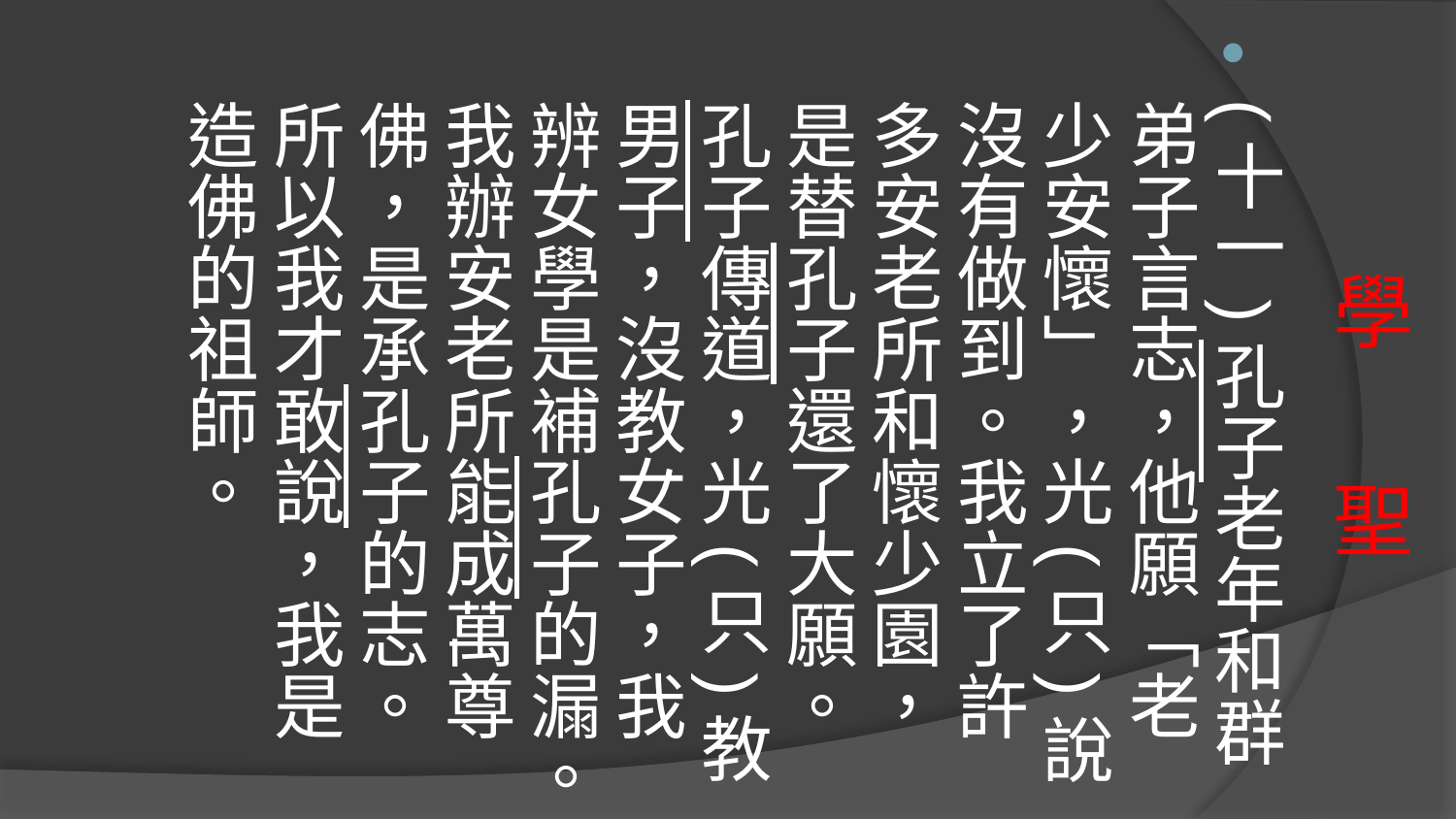

(十一)孔子老年和群弟子言志，他願「老少安懷」，光(只)說沒有做到。我立了許多安老所和懷少園，是替孔子還了大願。孔子傳道，光(只)教男子，沒教女子，我辨女學是補孔子的漏。我辦安老所能成萬尊佛，是承孔子的志。所以我才敢說，我是造佛的祖師。

# 學       聖